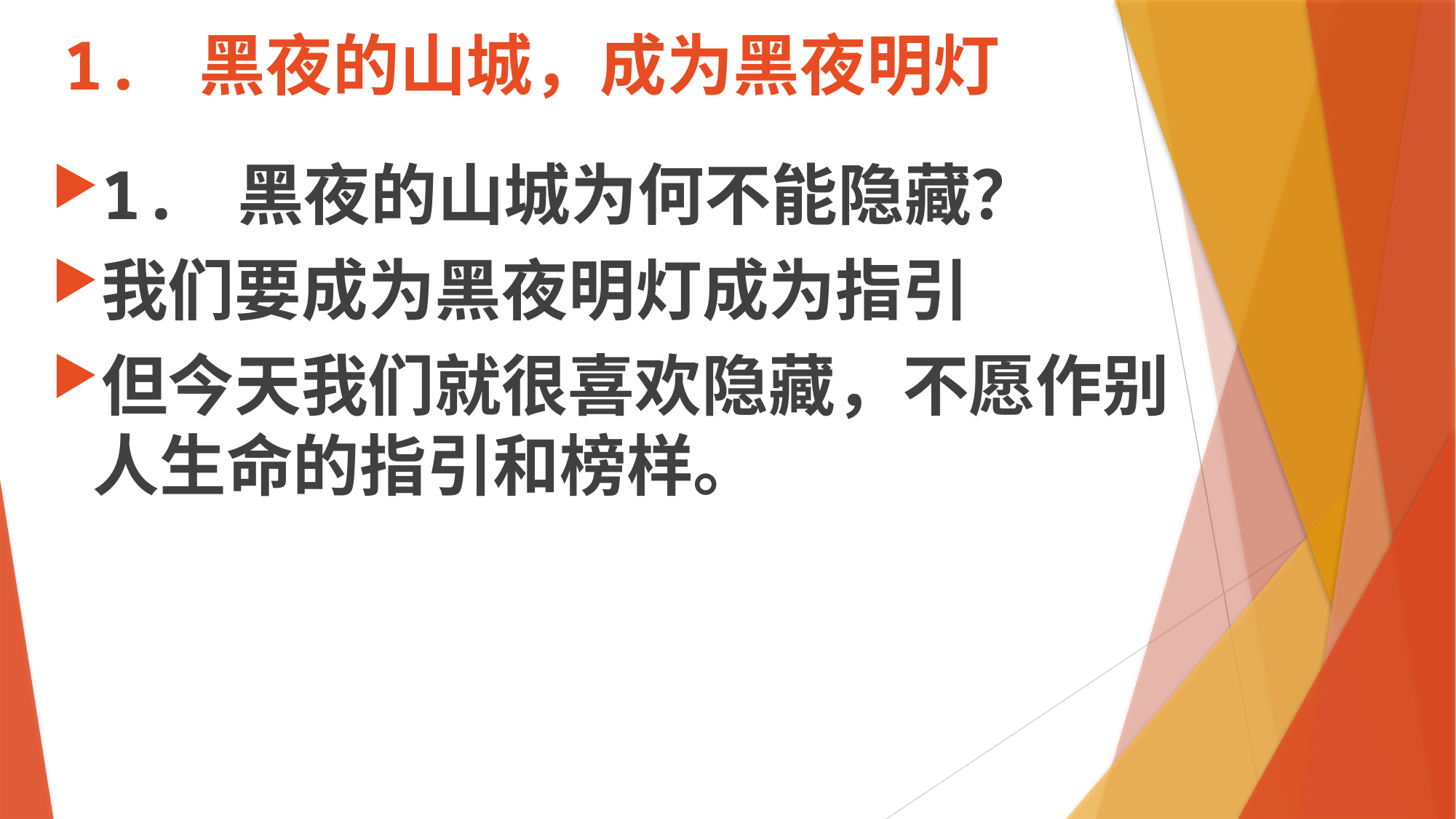

# 1. 黑夜的山城，成为黑夜明灯
1. 黑夜的山城为何不能隐藏？
我们要成为黑夜明灯成为指引
但今天我们就很喜欢隐藏，不愿作别人生命的指引和榜样。